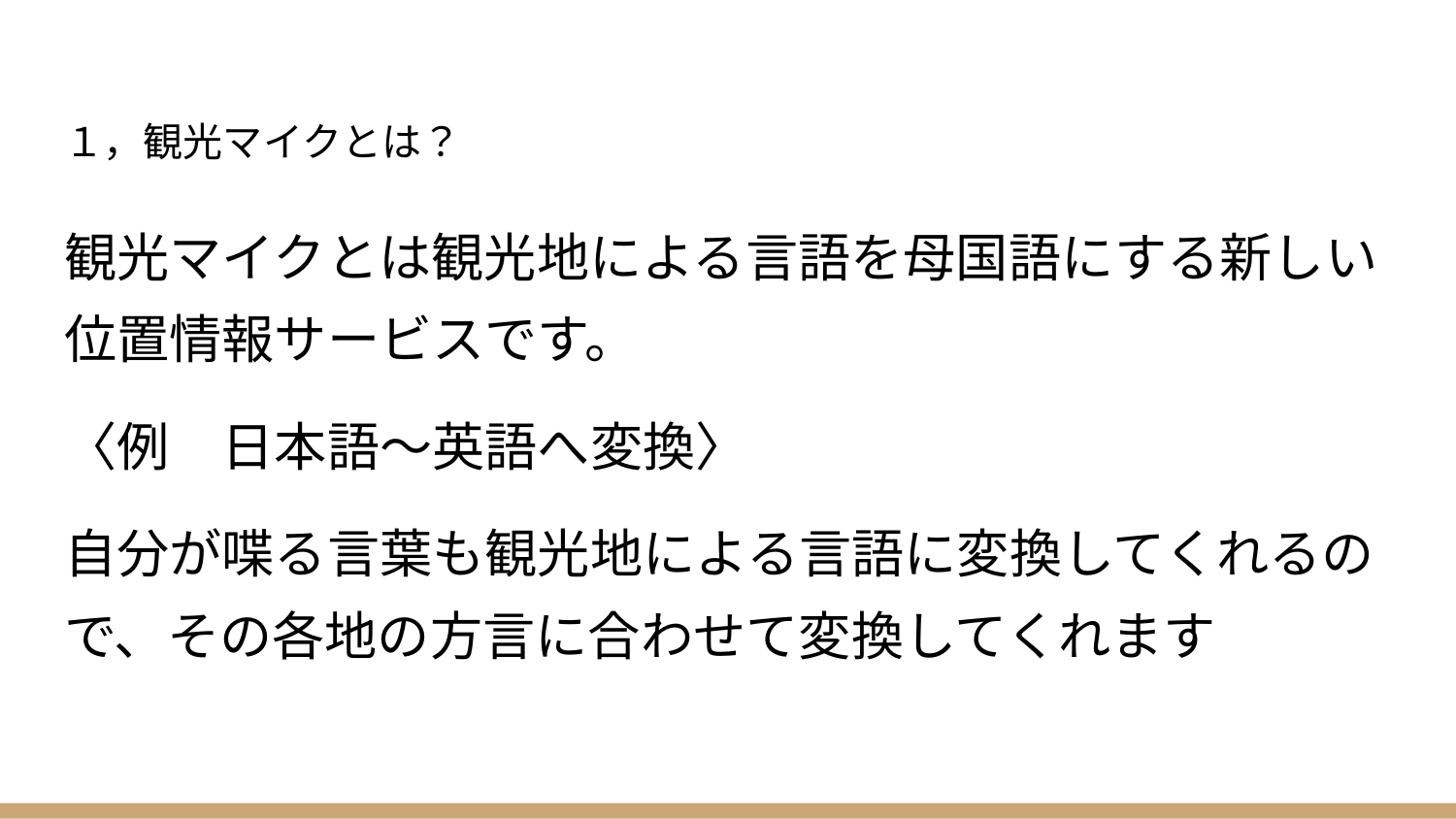

# １，観光マイクとは？
観光マイクとは観光地による言語を母国語にする新しい位置情報サービスです。
〈例　日本語〜英語へ変換〉
自分が喋る言葉も観光地による言語に変換してくれるので、その各地の方言に合わせて変換してくれます